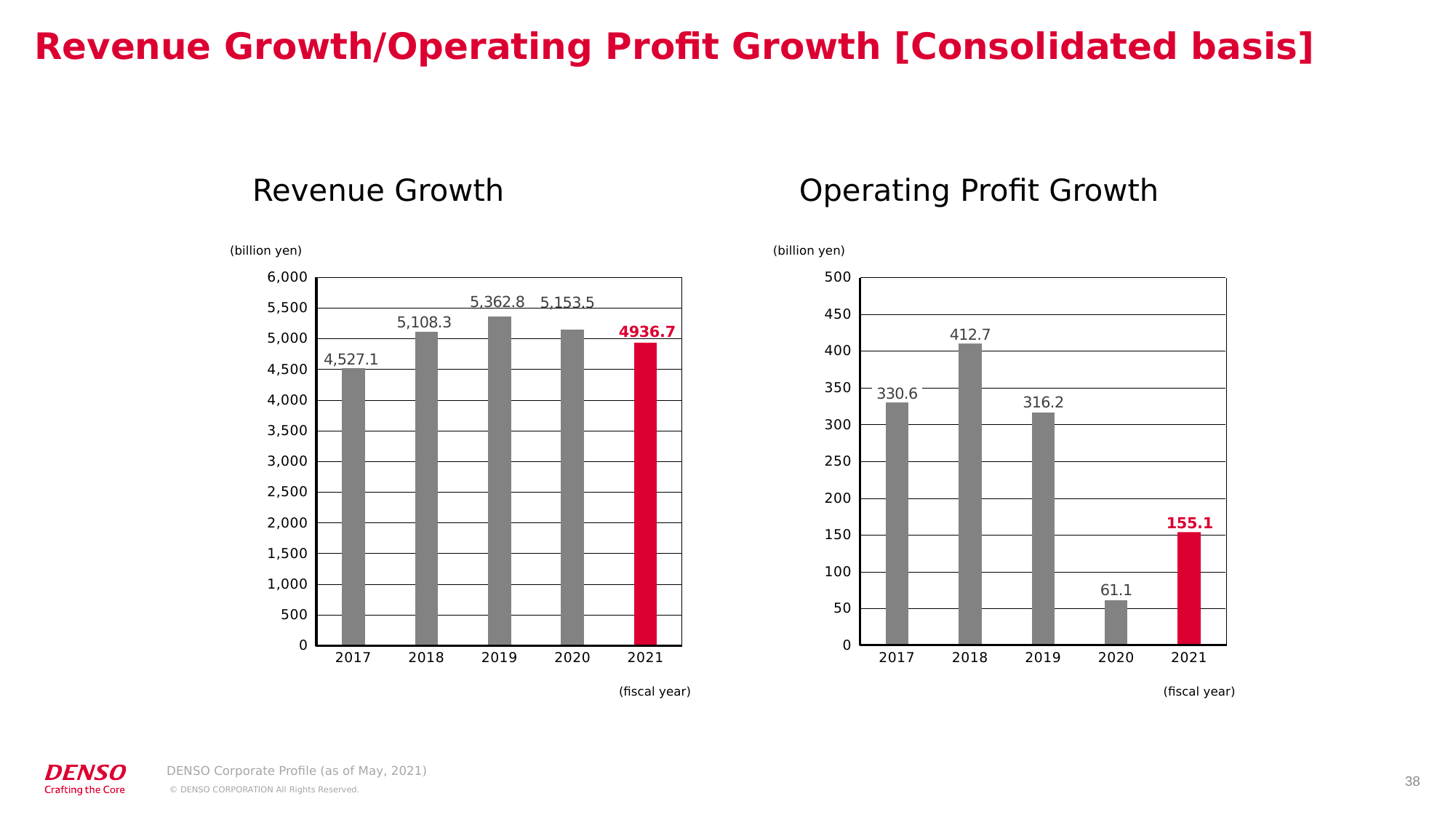

Revenue Growth/Operating Profit Growth [Consolidated basis]
Revenue Growth
(billion yen)

### Chart

| Category | 利益推移 |
|---|---|
| 2017 | 4527.1 |
| 2018 | 5108.3 |
| 2019 | 5362.8 |
| 2020 | 5153.5 |
| 2021 | 4936.7 |

(fiscal year)
Operating Profit Growth
(billion yen)

### Chart

| Category | 利益推移 |
|---|---|
| 2017 | 330.6 |
| 2018 | 412.7 |
| 2019 | 316.2 |
| 2020 | 61.1 |
| 2021 | 155.5 |

(fiscal year)
DENSO Corporate Profile (as of May, 2021)